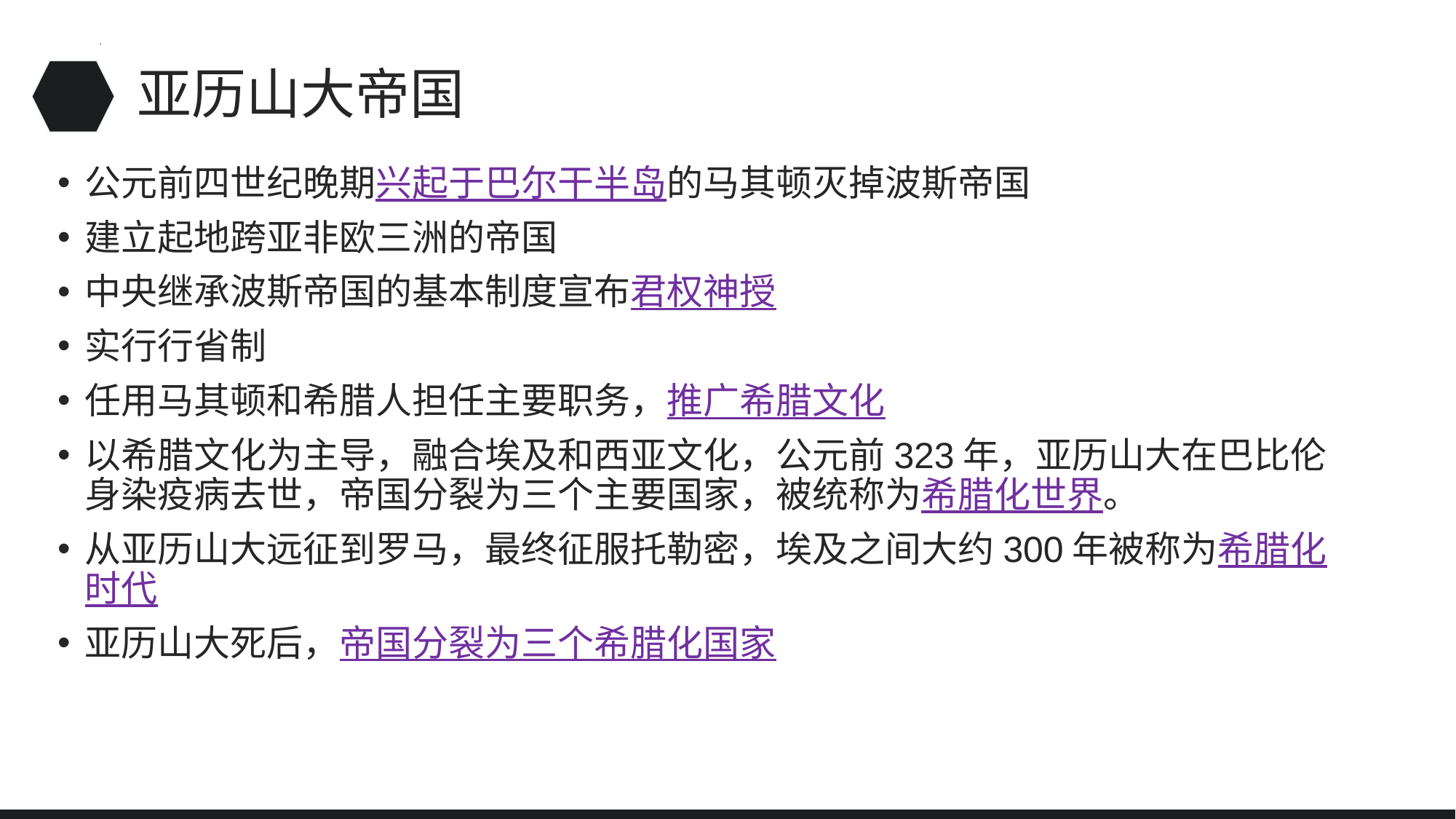

# 亚历山大帝国
公元前四世纪晚期兴起于巴尔干半岛的马其顿灭掉波斯帝国
建立起地跨亚非欧三洲的帝国
中央继承波斯帝国的基本制度宣布君权神授
实行行省制
任用马其顿和希腊人担任主要职务，推广希腊文化
以希腊文化为主导，融合埃及和西亚文化，公元前323年，亚历山大在巴比伦身染疫病去世，帝国分裂为三个主要国家，被统称为希腊化世界。
从亚历山大远征到罗马，最终征服托勒密，埃及之间大约300年被称为希腊化时代
亚历山大死后，帝国分裂为三个希腊化国家